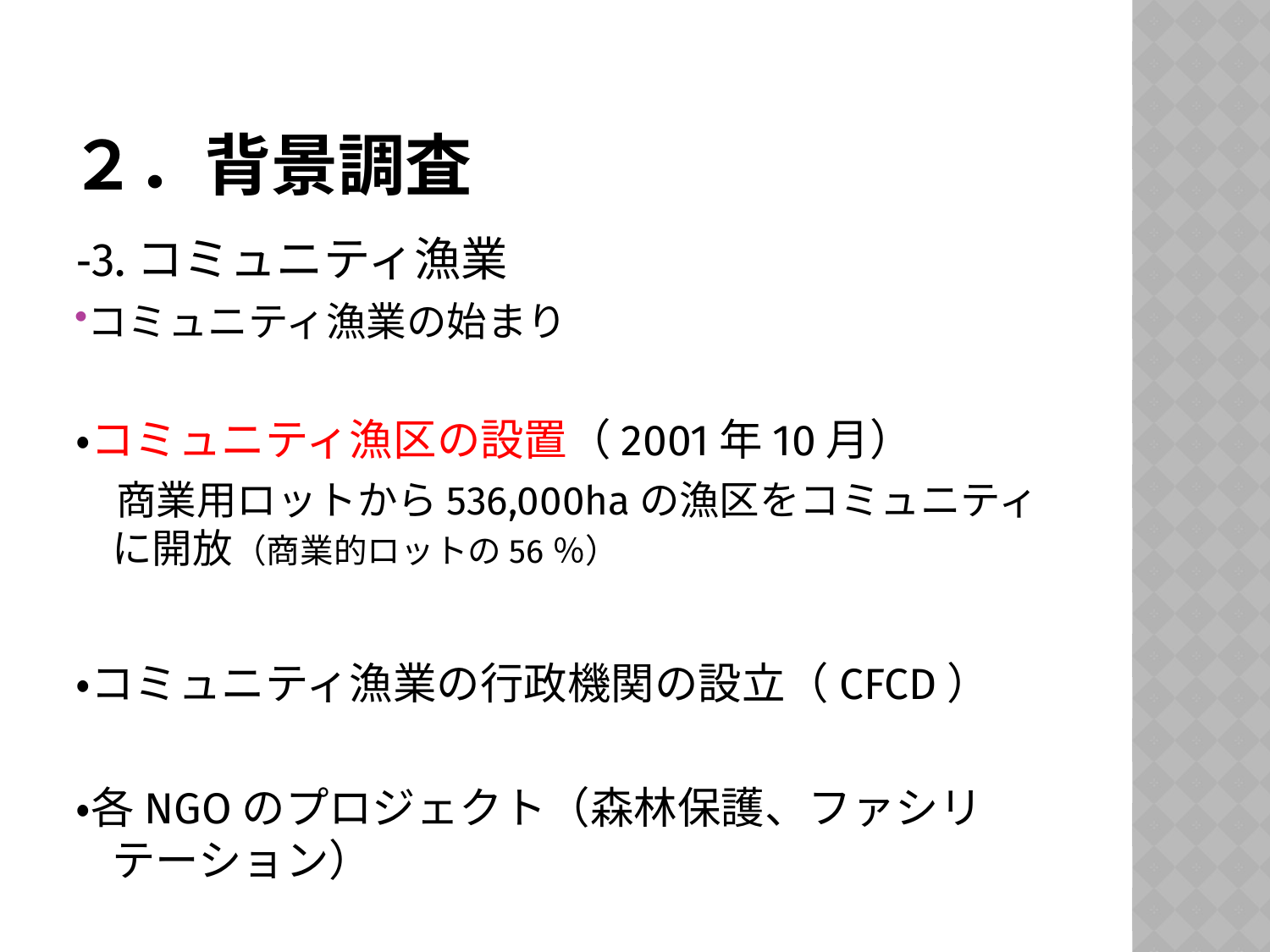

# ２．背景調査
‐3.コミュニティ漁業
コミュニティ漁業の始まり

・コミュニティ漁区の設置（2001年10月）
　商業用ロットから536,000haの漁区をコミュニティに開放（商業的ロットの56％）

・コミュニティ漁業の行政機関の設立（CFCD）

・各NGOのプロジェクト（森林保護、ファシリテーション）